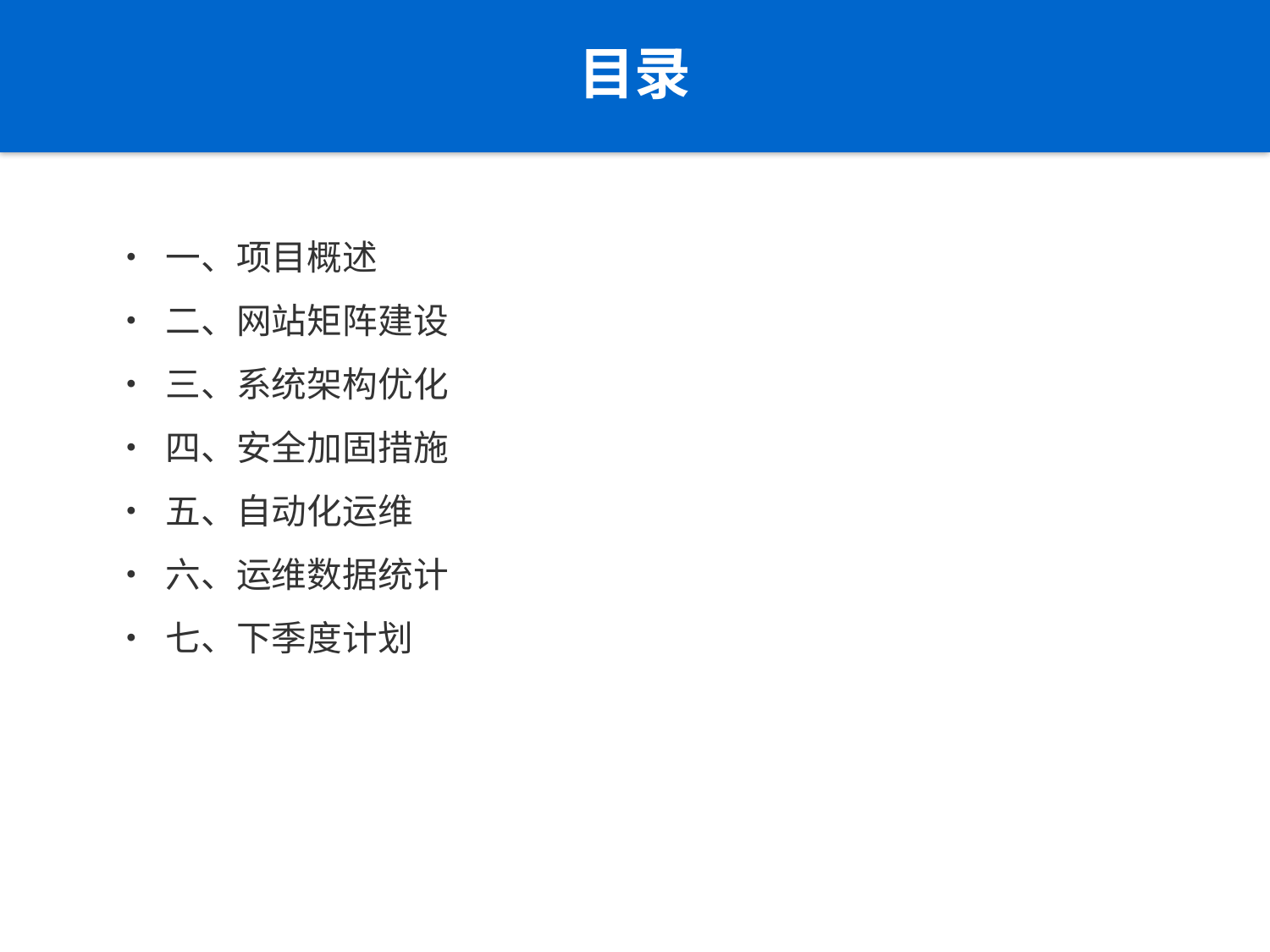

目录
• 一、项目概述
• 二、网站矩阵建设
• 三、系统架构优化
• 四、安全加固措施
• 五、自动化运维
• 六、运维数据统计
• 七、下季度计划